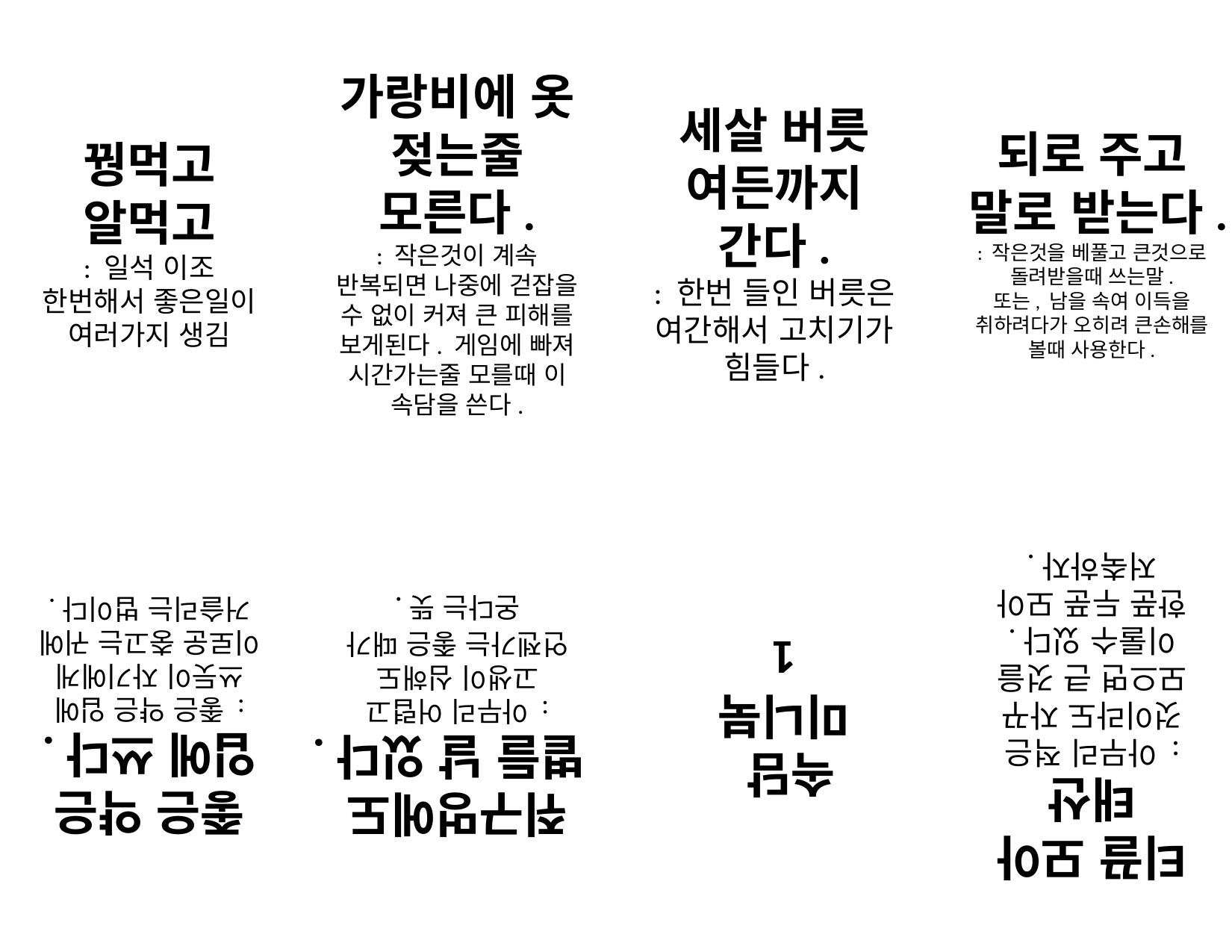

꿩먹고 알먹고
: 일석 이조
한번해서 좋은일이 여러가지 생김
가랑비에 옷 젖는줄 모른다.
: 작은것이 계속 반복되면 나중에 걷잡을 수 없이 커져 큰 피해를 보게된다. 게임에 빠져 시간가는줄 모를때 이 속담을 쓴다.
세살 버릇 여든까지 간다.
: 한번 들인 버릇은 여간해서 고치기가 힘들다.
되로 주고 말로 받는다.
: 작은것을 베풀고 큰것으로 돌려받을때 쓰는말.
또는, 남을 속여 이득을 취하려다가 오히려 큰손해를 볼때 사용한다.
티끌 모아 태산
: 아무리 적은 것이라도 자꾸 모으면 큰 것을 이룰수 있다.
한푼 두푼 모아 저축하자.
좋은 약은 입에 쓰다.
: 좋은 약은 입에 쓰듯이 자기에게 이로운 충고는 귀에 거슬리는 법이다.
쥐구멍에도 볕들 날 있다.
: 아무리 어렵고 고생이 심해도 언젠가는 좋은 때가 온다는 뜻.
속담
미니북
1